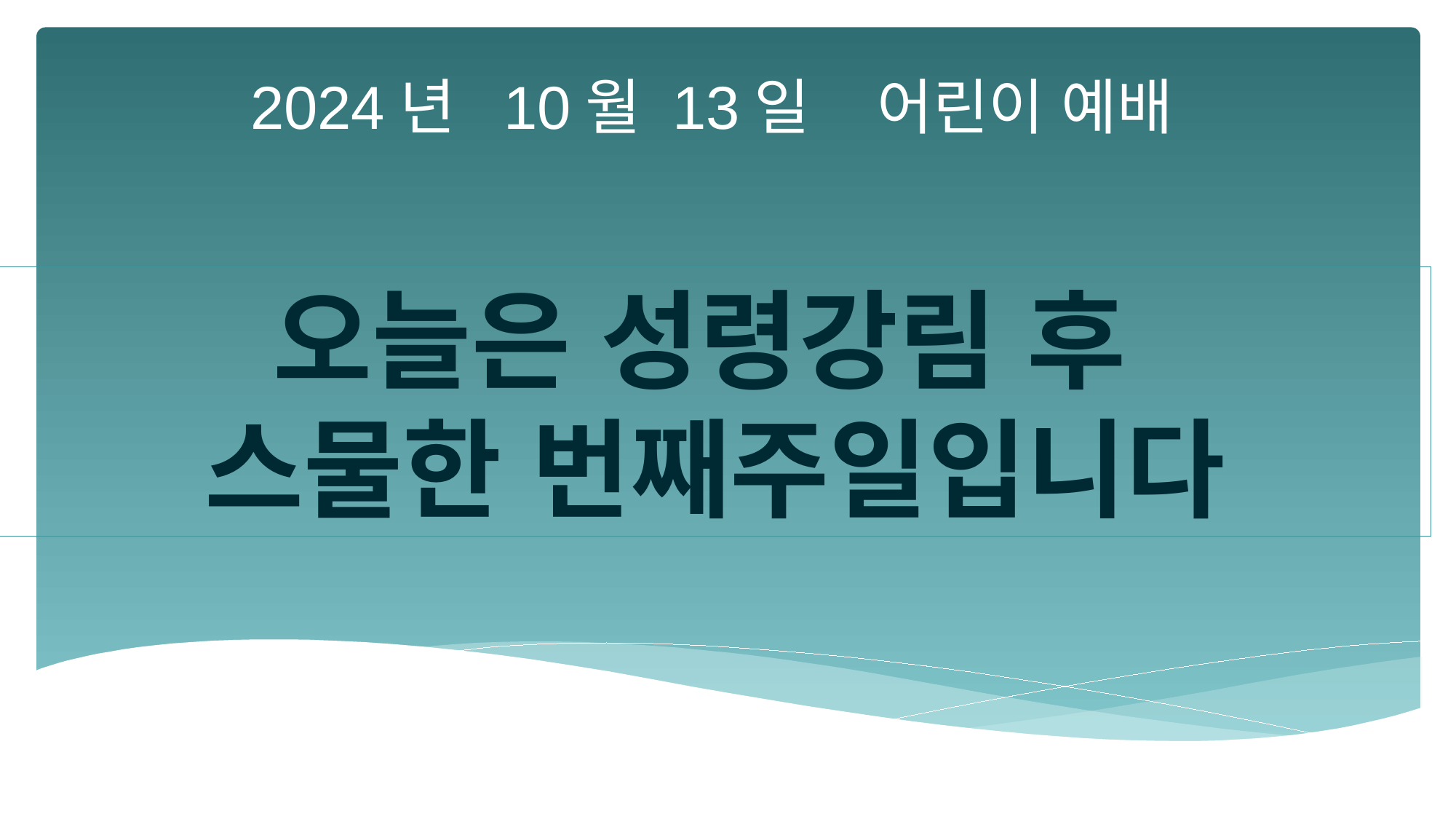

2024년  10월 13일    어린이 예배
오늘은 성령강림 후
스물한 번째주일입니다